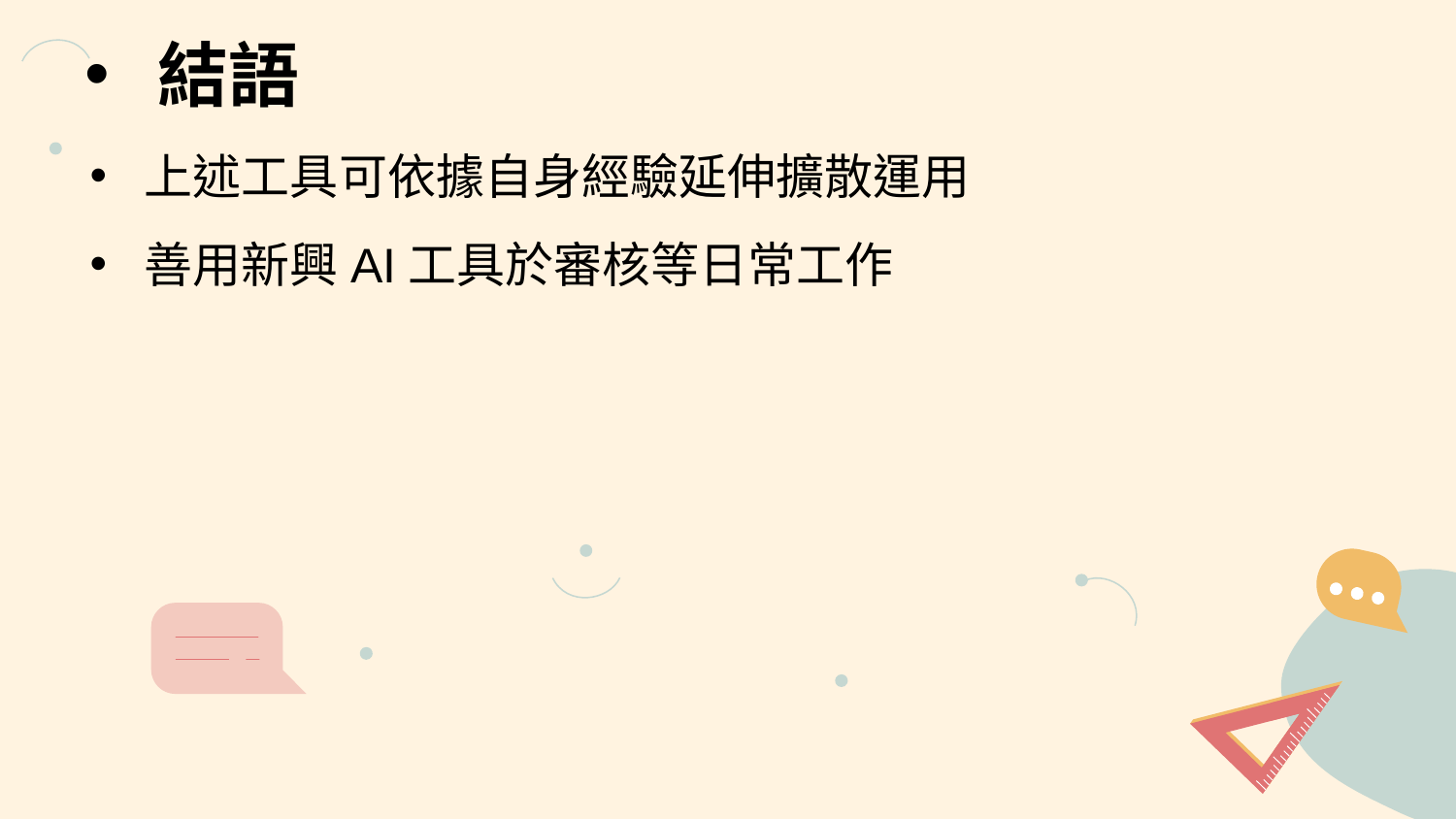

結語
上述工具可依據自身經驗延伸擴散運用

善用新興AI工具於審核等日常工作